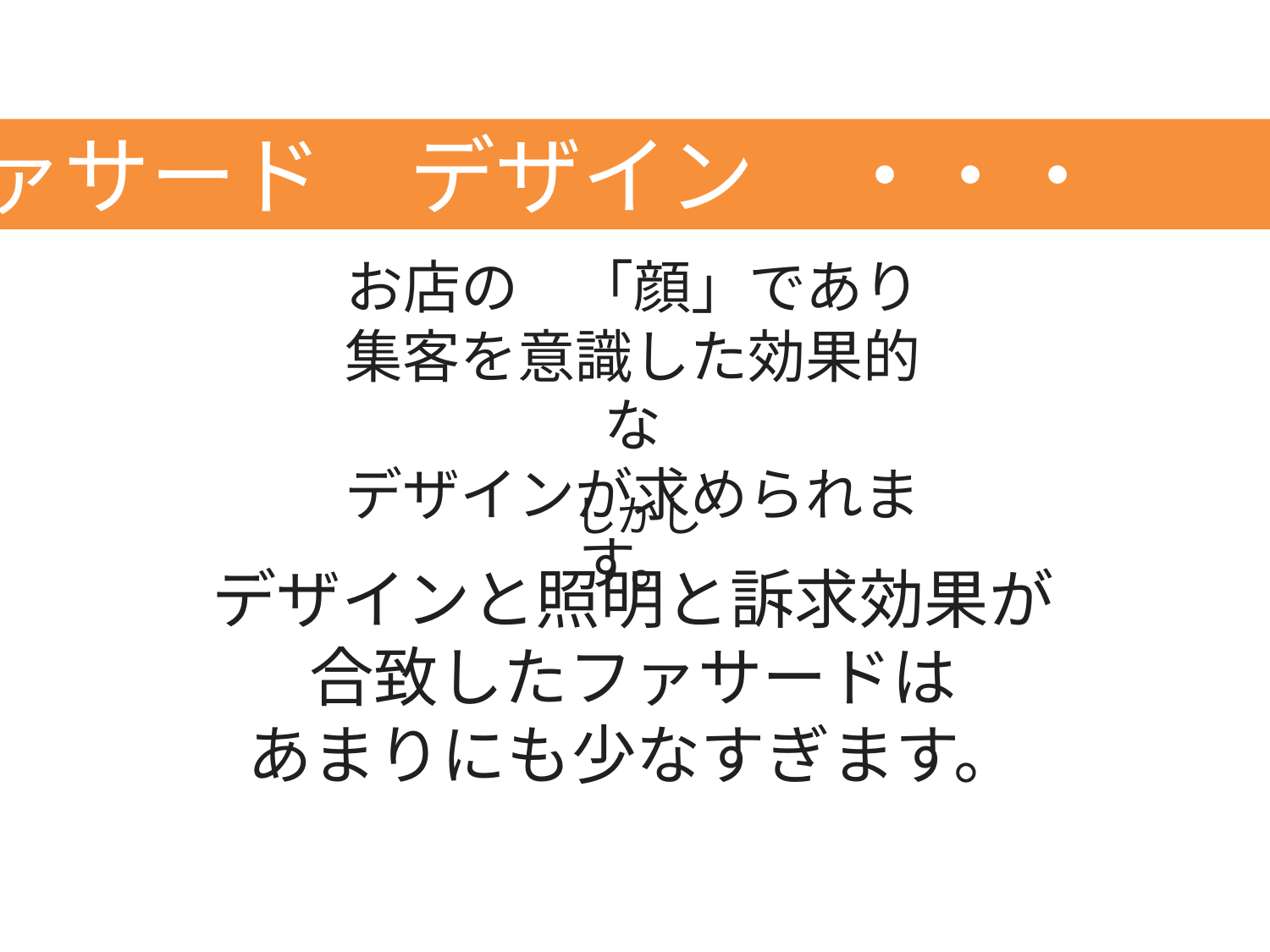

ファサード　デザイン　・・・

お店の　「顔」であり
集客を意識した効果的な
デザインが求められます。
しかし
デザインと照明と訴求効果が
合致したファサードは
あまりにも少なすぎます。